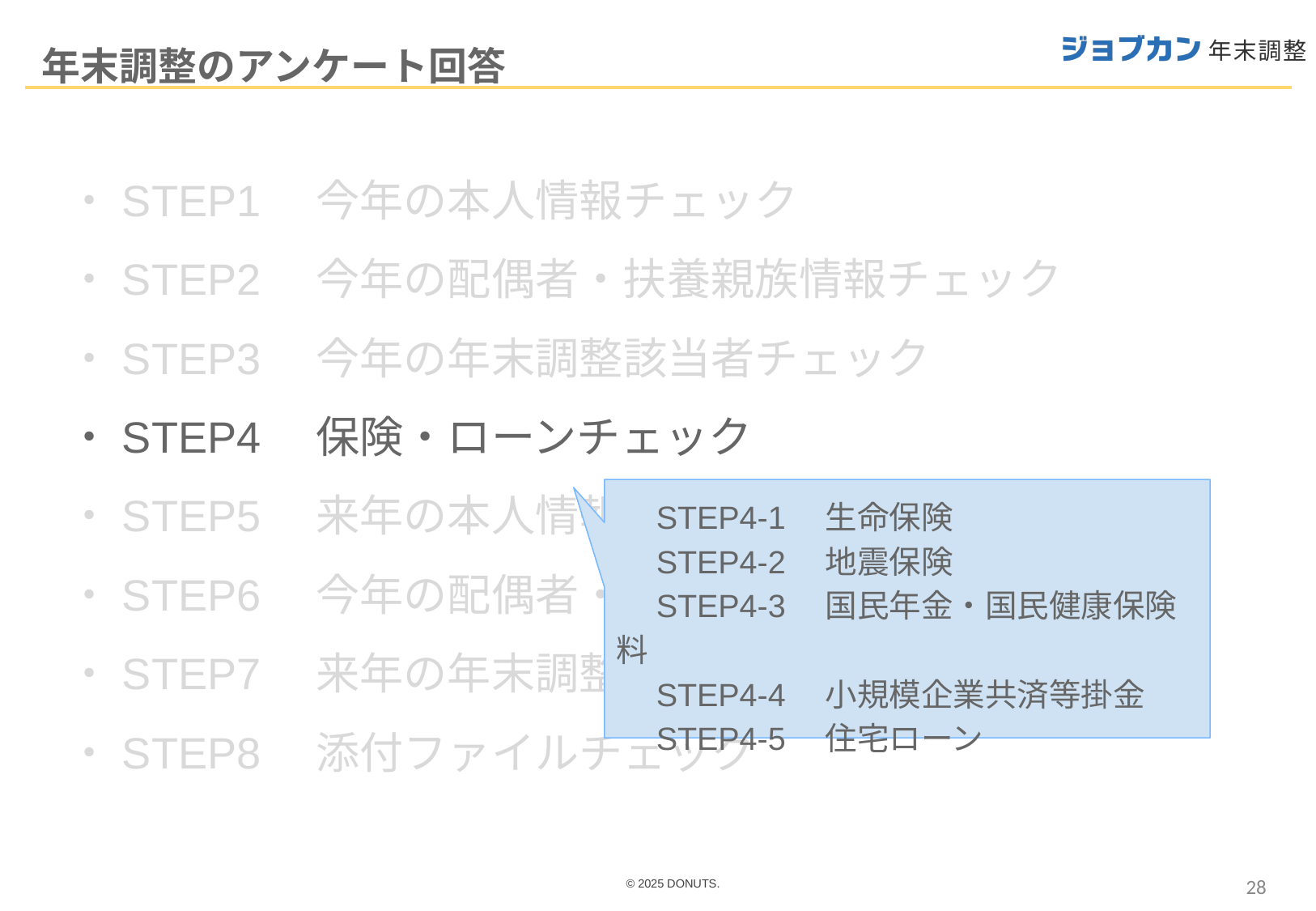

年末調整のアンケート回答
・STEP1　今年の本人情報チェック
・STEP2　今年の配偶者・扶養親族情報チェック
・STEP3　今年の年末調整該当者チェック
・STEP4　保険・ローンチェック
・STEP5　来年の本人情報チェック
・STEP6　今年の配偶者・扶養親族情報チェック
・STEP7　来年の年末調整該当者チェック
・STEP8　添付ファイルチェック
　STEP4-1　生命保険
　STEP4-2　地震保険
　STEP4-3　国民年金・国民健康保険料
　STEP4-4　小規模企業共済等掛金
　STEP4-5　住宅ローン
28